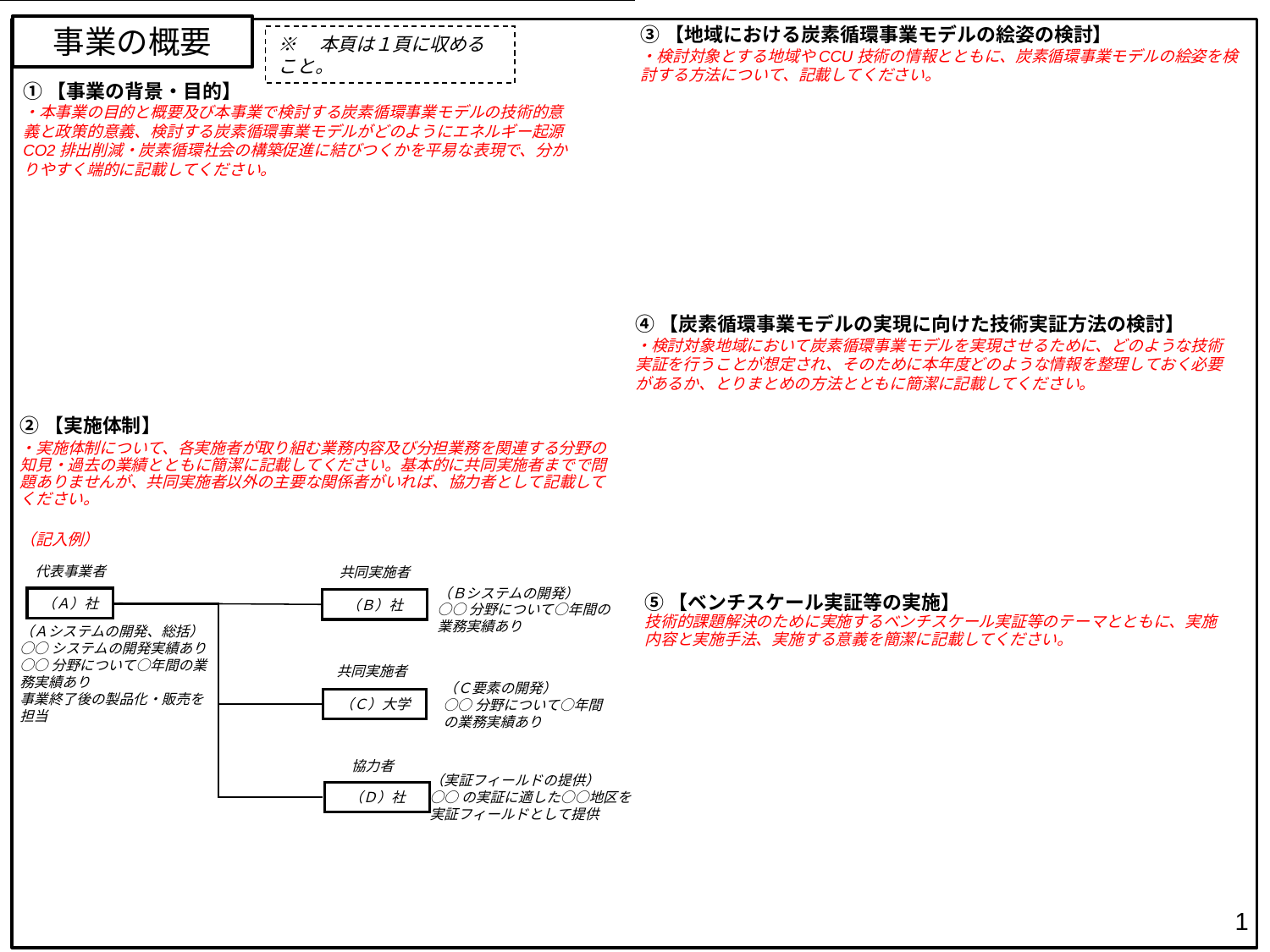

事業の概要
③【地域における炭素循環事業モデルの絵姿の検討】
・検討対象とする地域やCCU技術の情報とともに、炭素循環事業モデルの絵姿を検討する方法について、記載してください。

※　本頁は１頁に収めること。

①【事業の背景・目的】
・本事業の目的と概要及び本事業で検討する炭素循環事業モデルの技術的意義と政策的意義、検討する炭素循環事業モデルがどのようにエネルギー起源CO2排出削減・炭素循環社会の構築促進に結びつくかを平易な表現で、分かりやすく端的に記載してください。

④【炭素循環事業モデルの実現に向けた技術実証方法の検討】
・検討対象地域において炭素循環事業モデルを実現させるために、どのような技術実証を行うことが想定され、そのために本年度どのような情報を整理しておく必要があるか、とりまとめの方法とともに簡潔に記載してください。
②【実施体制】
・実施体制について、各実施者が取り組む業務内容及び分担業務を関連する分野の知見・過去の業績とともに簡潔に記載してください。基本的に共同実施者までで問題ありませんが、共同実施者以外の主要な関係者がいれば、協力者として記載してください。

（記入例）
代表事業者
共同実施者
（Ｂシステムの開発）
○○分野について○年間の業務実績あり
（Ａ）社
（Ｂ）社

（Ａシステムの開発、総括）
○○システムの開発実績あり
○○分野について○年間の業務実績あり
事業終了後の製品化・販売を担当
共同実施者
（Ｃ要素の開発）
○○分野について○年間の業務実績あり
（Ｃ）大学
協力者
（実証フィールドの提供）
○○の実証に適した○○地区を
実証フィールドとして提供
（Ｄ）社
⑤【ベンチスケール実証等の実施】
技術的課題解決のために実施するベンチスケール実証等のテーマとともに、実施内容と実施手法、実施する意義を簡潔に記載してください。
1